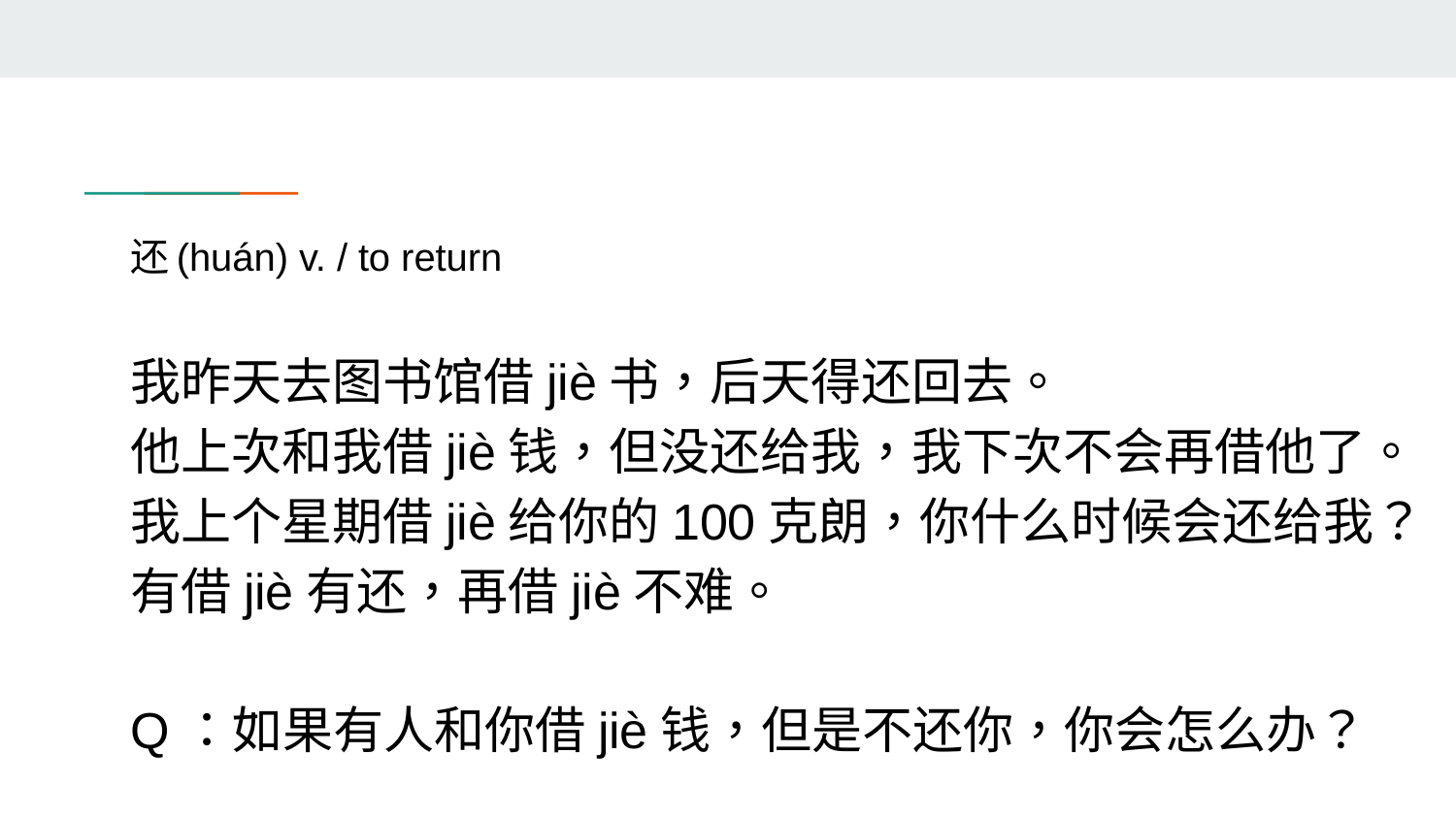

# 还(huán) v. / to return
我昨天去图书馆借jiè书，后天得还回去。
他上次和我借jiè钱，但没还给我，我下次不会再借他了。
我上个星期借jiè给你的100克朗，你什么时候会还给我？
有借jiè有还，再借jiè不难。

Q：如果有人和你借jiè钱，但是不还你，你会怎么办？